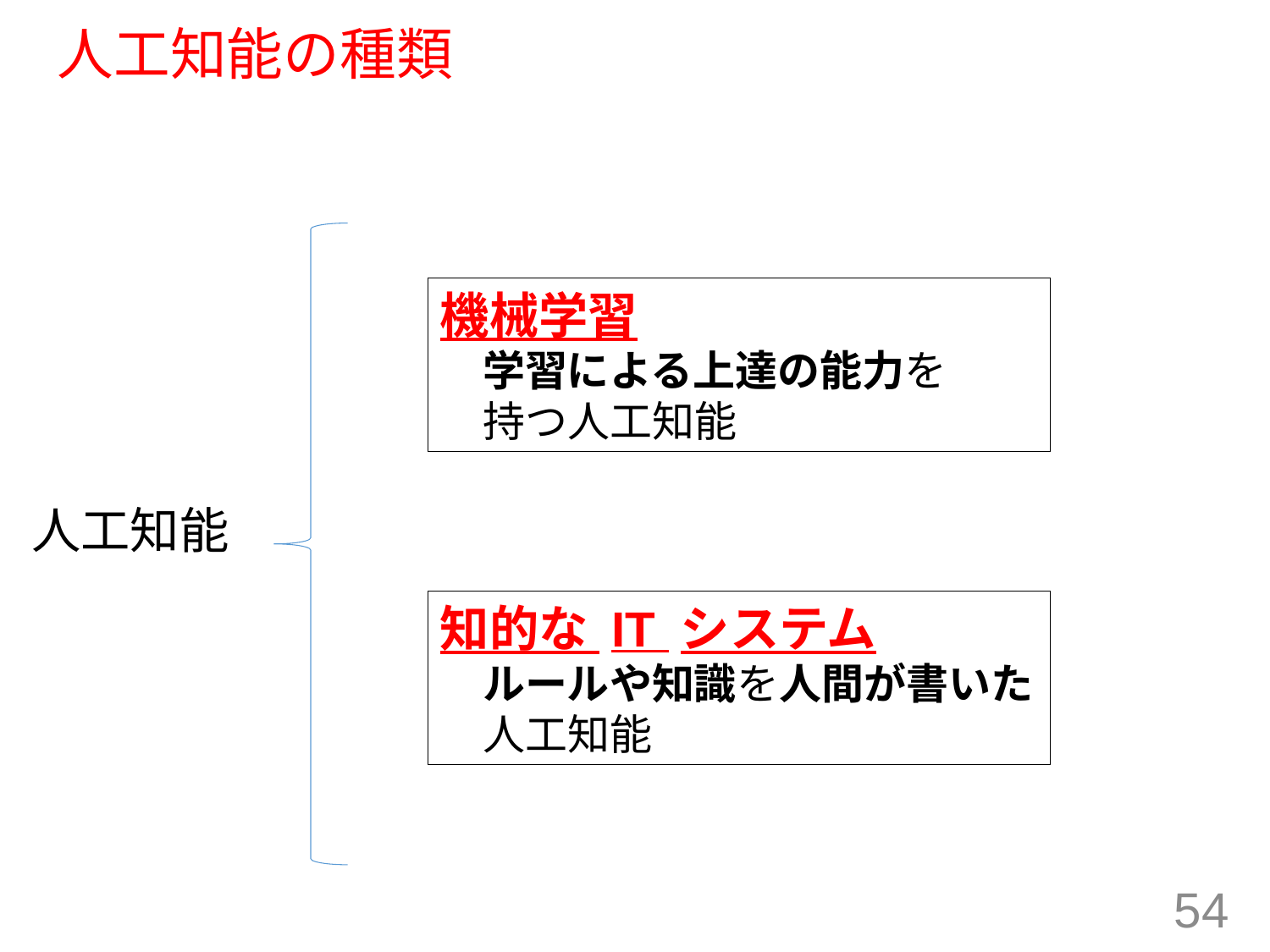

# 人工知能の種類

機械学習
　学習による上達の能力を
　持つ人工知能
人工知能
知的な IT システム
　ルールや知識を人間が書いた
　人工知能
54